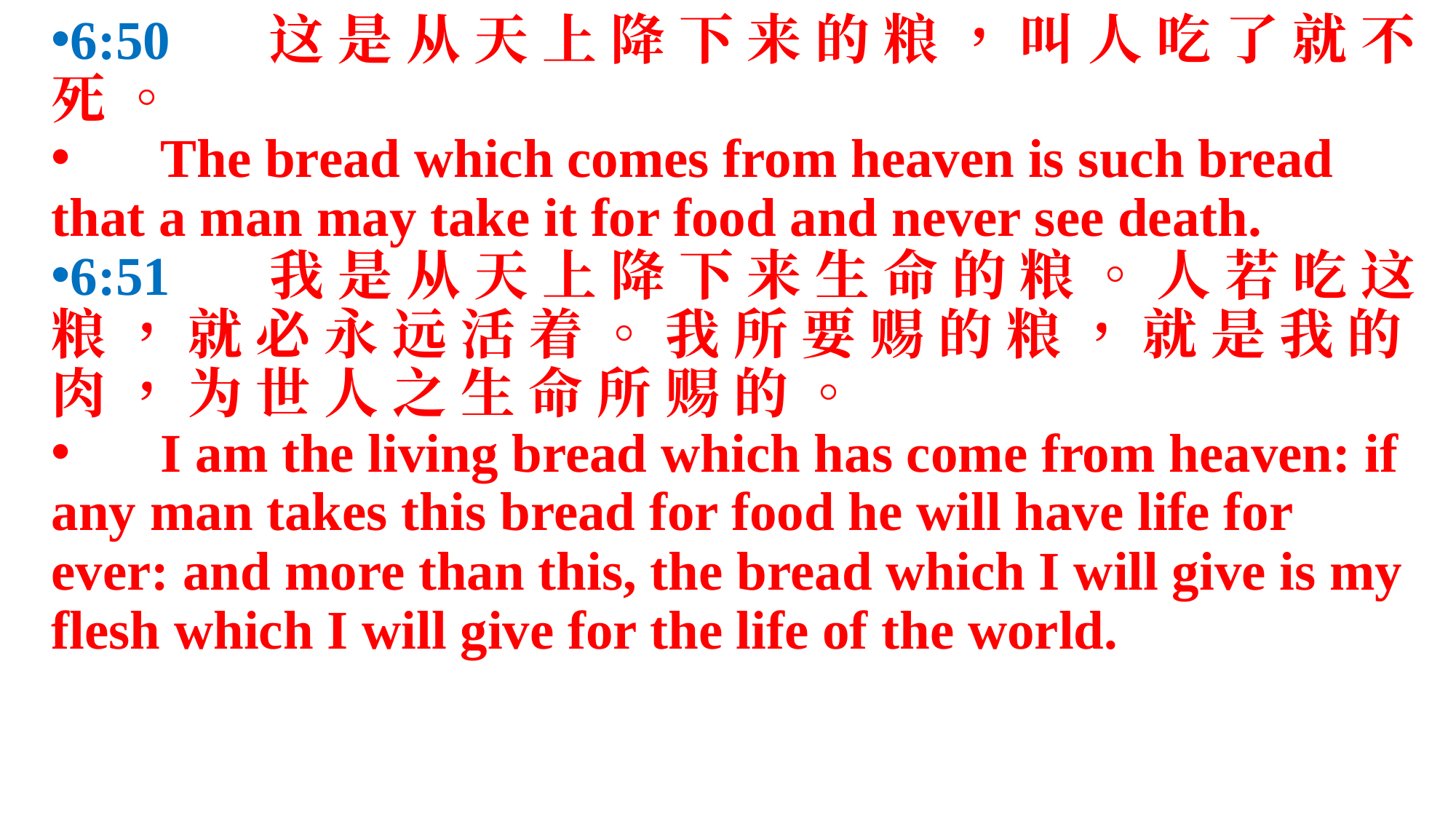

6:50	这 是 从 天 上 降 下 来 的 粮 ， 叫 人 吃 了 就 不 死 。
   	The bread which comes from heaven is such bread that a man may take it for food and never see death.
6:51	我 是 从 天 上 降 下 来 生 命 的 粮 。 人 若 吃 这 粮 ， 就 必 永 远 活 着 。 我 所 要 赐 的 粮 ， 就 是 我 的 肉 ， 为 世 人 之 生 命 所 赐 的 。
   	I am the living bread which has come from heaven: if any man takes this bread for food he will have life for ever: and more than this, the bread which I will give is my flesh which I will give for the life of the world.